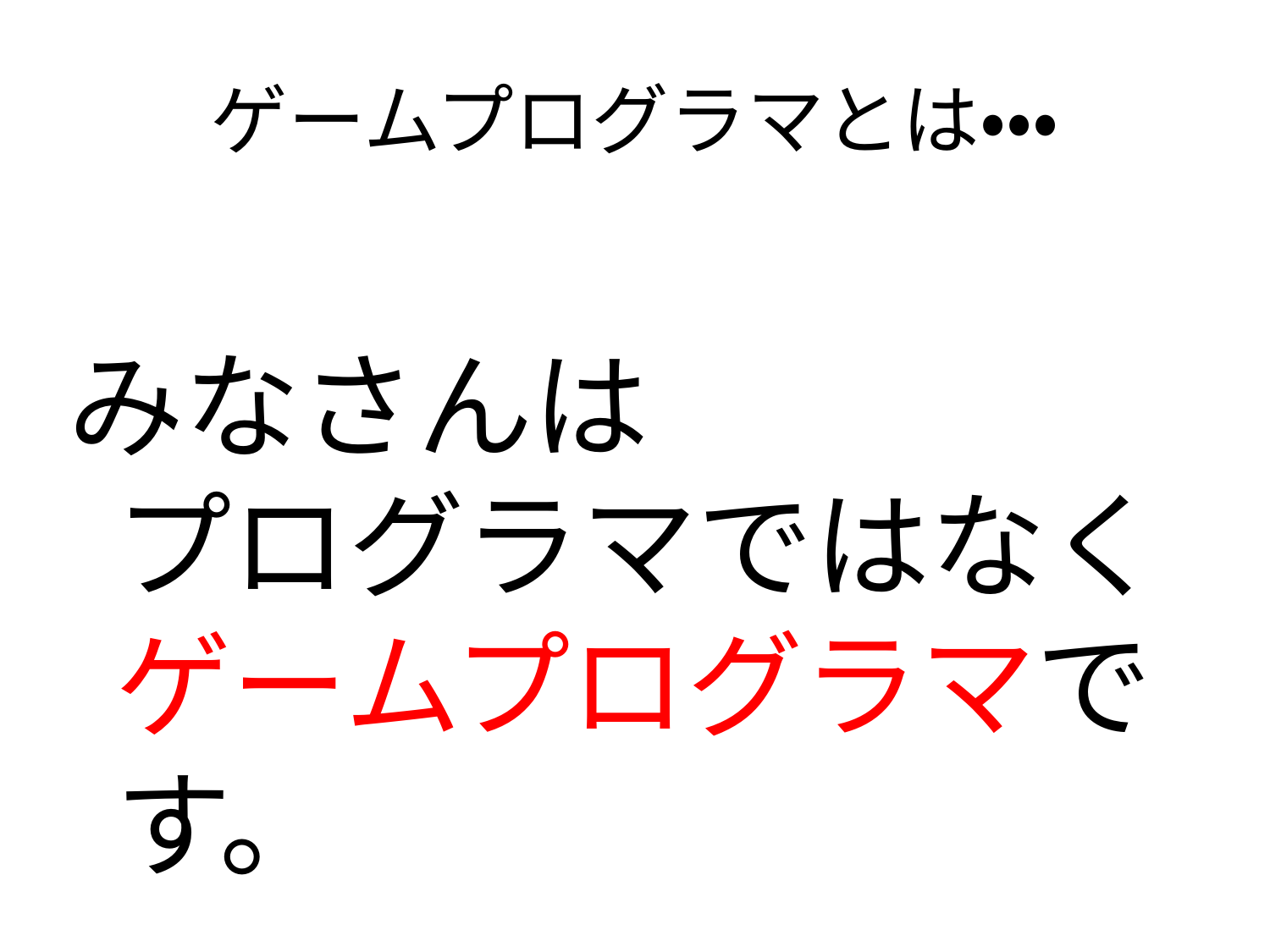

# ゲームプログラマとは・・・
みなさんは
プログラマではなく
ゲームプログラマです。